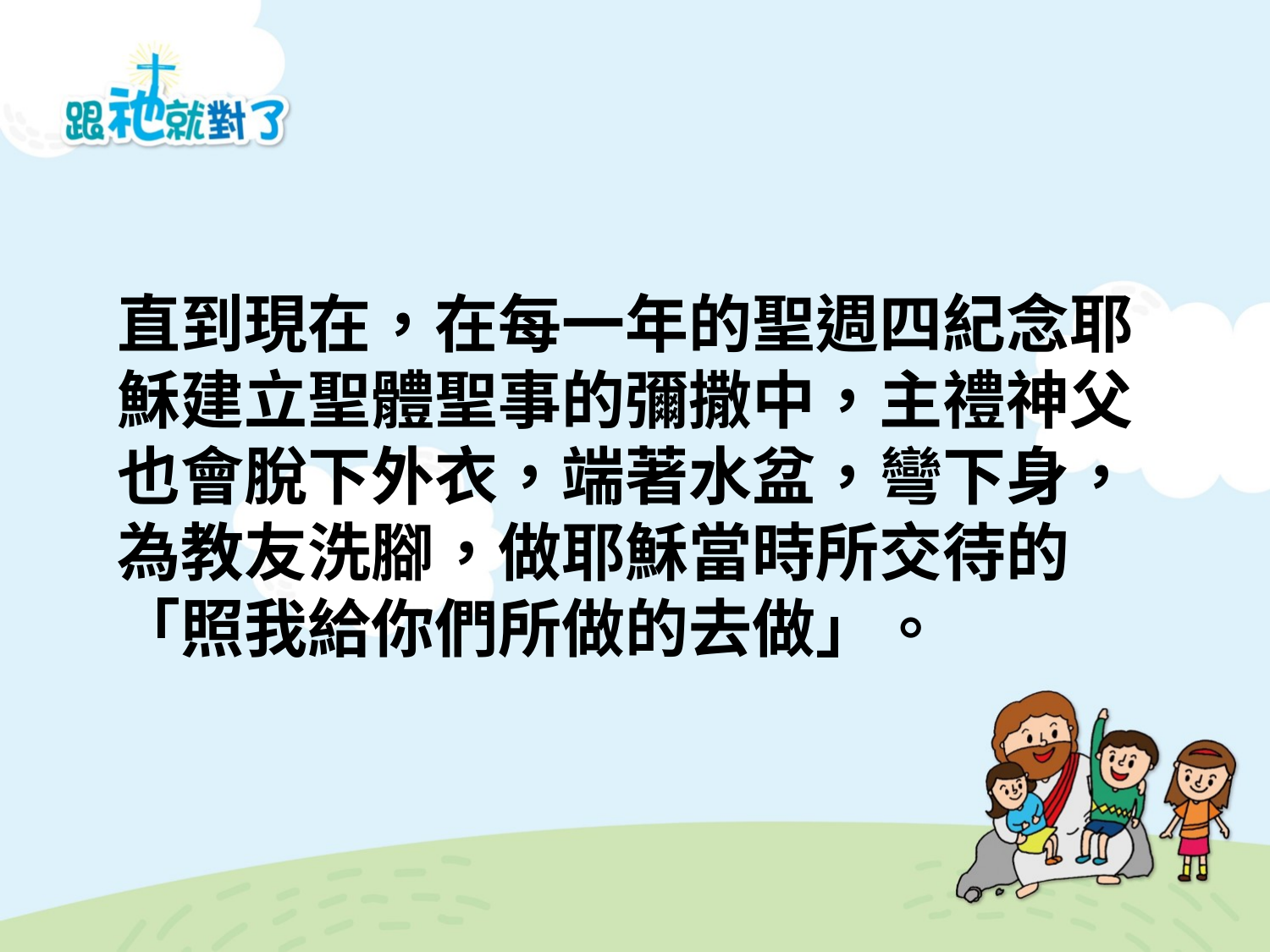

直到現在，在每一年的聖週四紀念耶穌建立聖體聖事的彌撒中，主禮神父也會脫下外衣，端著水盆，彎下身，為教友洗腳，做耶穌當時所交待的「照我給你們所做的去做」。